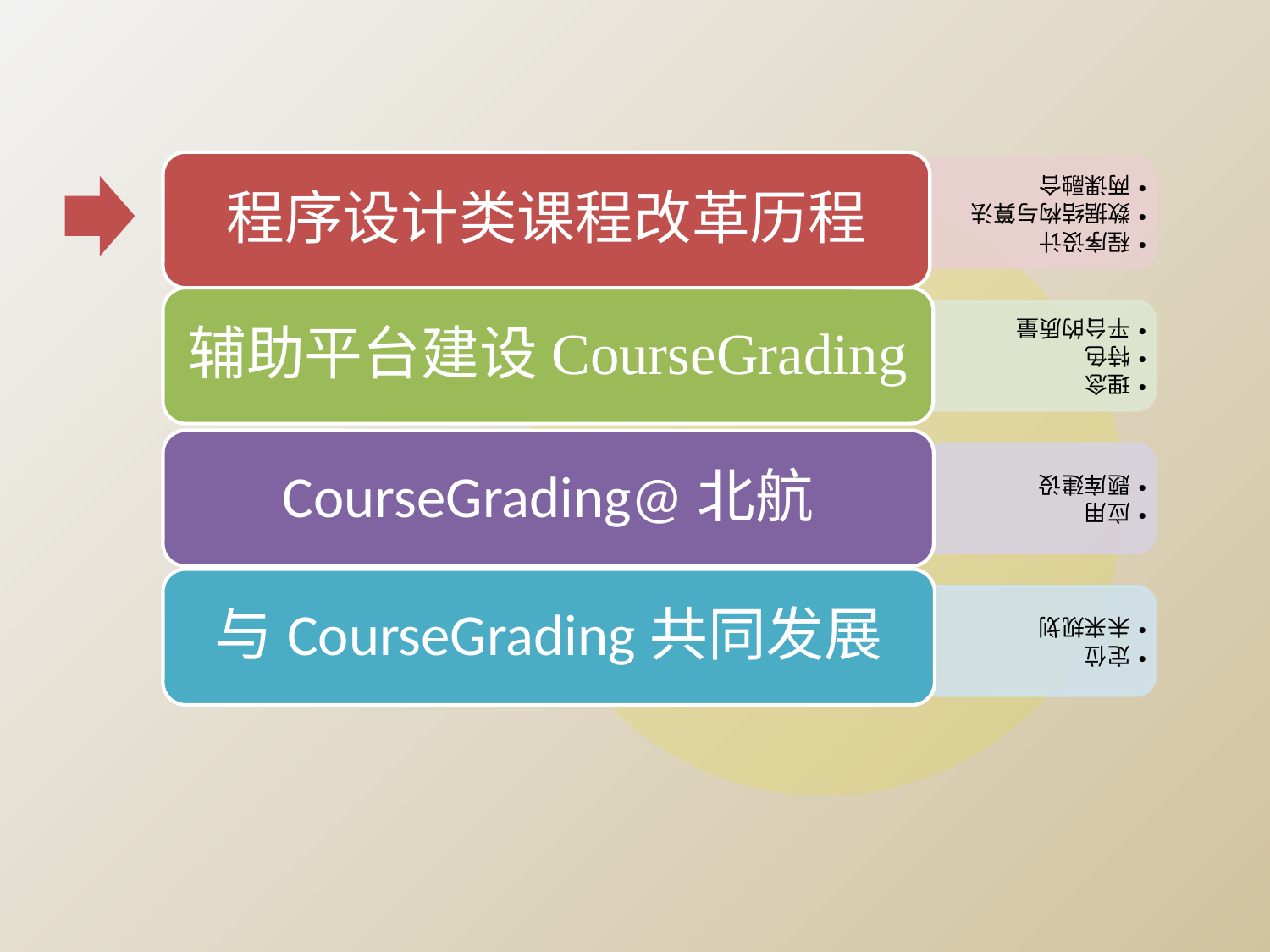

程序设计
数据结构与算法
两课融合
程序设计类课程改革历程
理念
特色
平台的质量
辅助平台建设CourseGrading
应用
题库建设
CourseGrading@北航
定位
未来规划
与CourseGrading共同发展